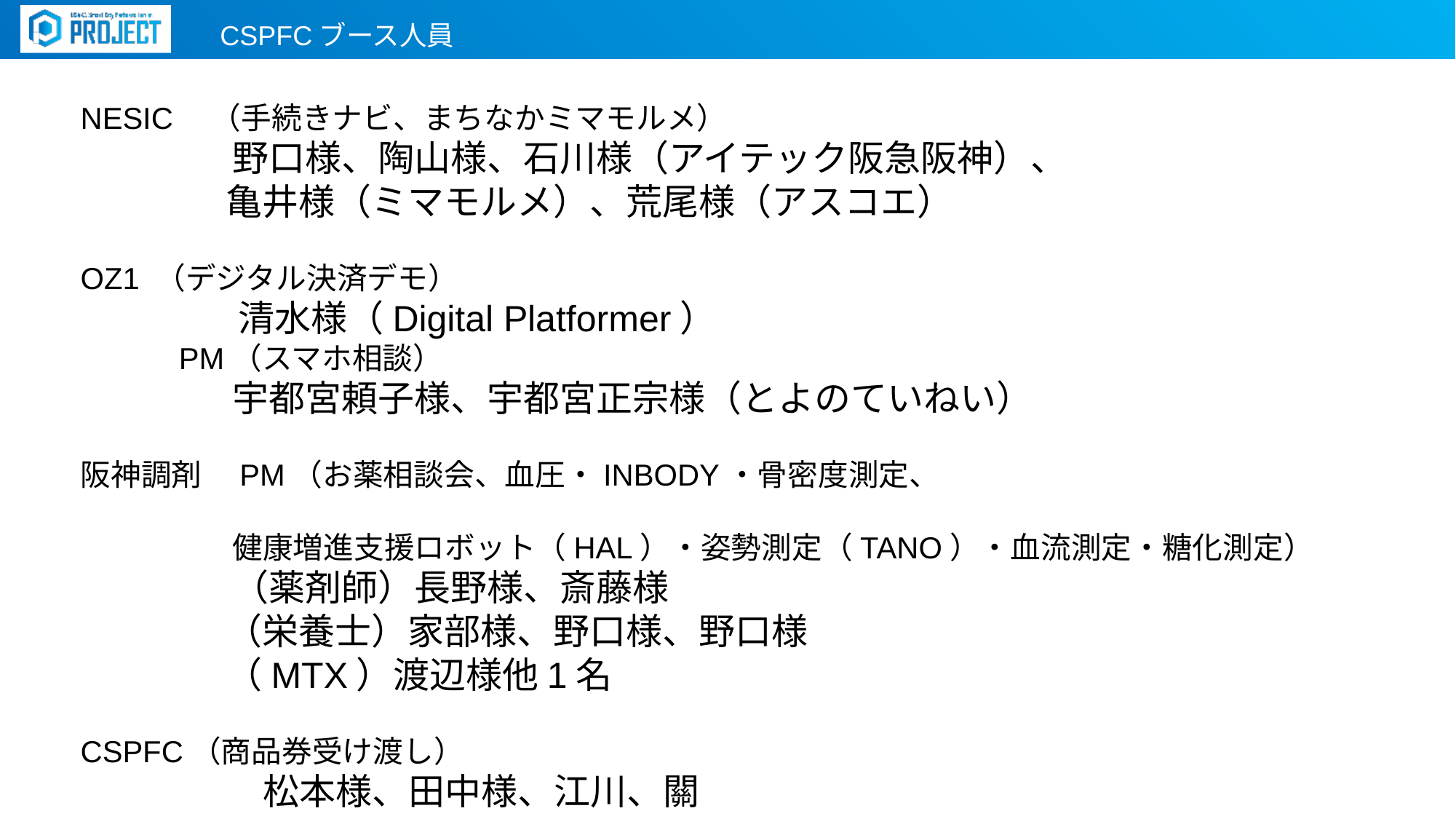

CSPFCブース人員
NESIC　（手続きナビ、まちなかミマモルメ）
　　　　　野口様、陶山様、石川様（アイテック阪急阪神）、
　　　　亀井様（ミマモルメ）、荒尾様（アスコエ）

OZ1 （デジタル決済デモ）
　　　　　清水様（Digital Platformer）
　　　PM（スマホ相談）
　　　　　宇都宮頼子様、宇都宮正宗様（とよのていねい）

阪神調剤　PM（お薬相談会、血圧・INBODY・骨密度測定、
　　　　　健康増進支援ロボット（HAL）・姿勢測定（TANO）・血流測定・糖化測定）
　　　　　（薬剤師）長野様、斎藤様
　　　　（栄養士）家部様、野口様、野口様
　　　　（MTX）渡辺様他1名

CSPFC（商品券受け渡し）
　　　　　　松本様、田中様、江川、關